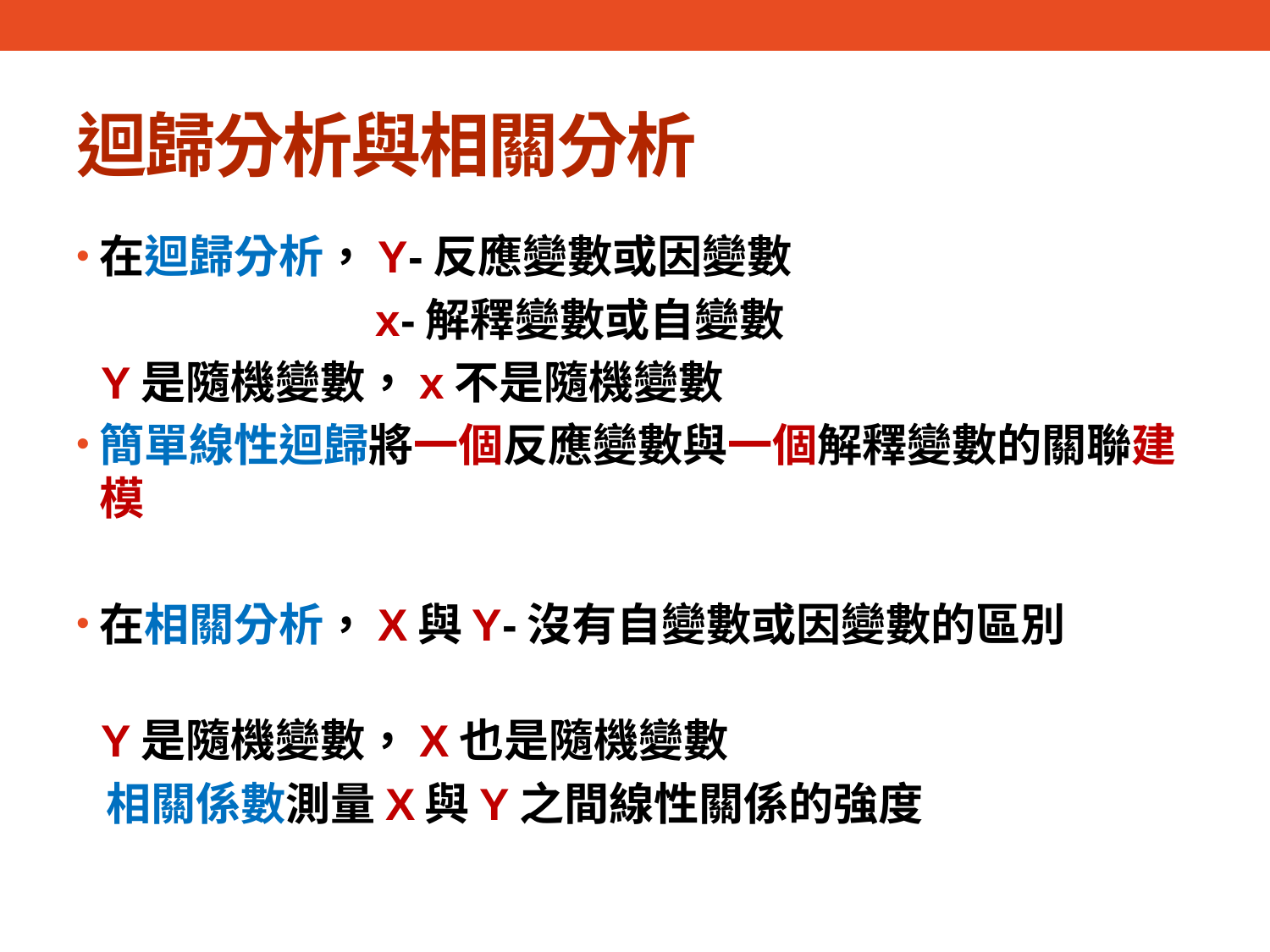

# 迴歸分析與相關分析
在迴歸分析，Y-反應變數或因變數
                        x-解釋變數或自變數
  Y是隨機變數，x不是隨機變數
簡單線性迴歸將一個反應變數與一個解釋變數的關聯建模

在相關分析，X與Y-沒有自變數或因變數的區別
  Y是隨機變數，X也是隨機變數
  相關係數測量X與Y之間線性關係的強度